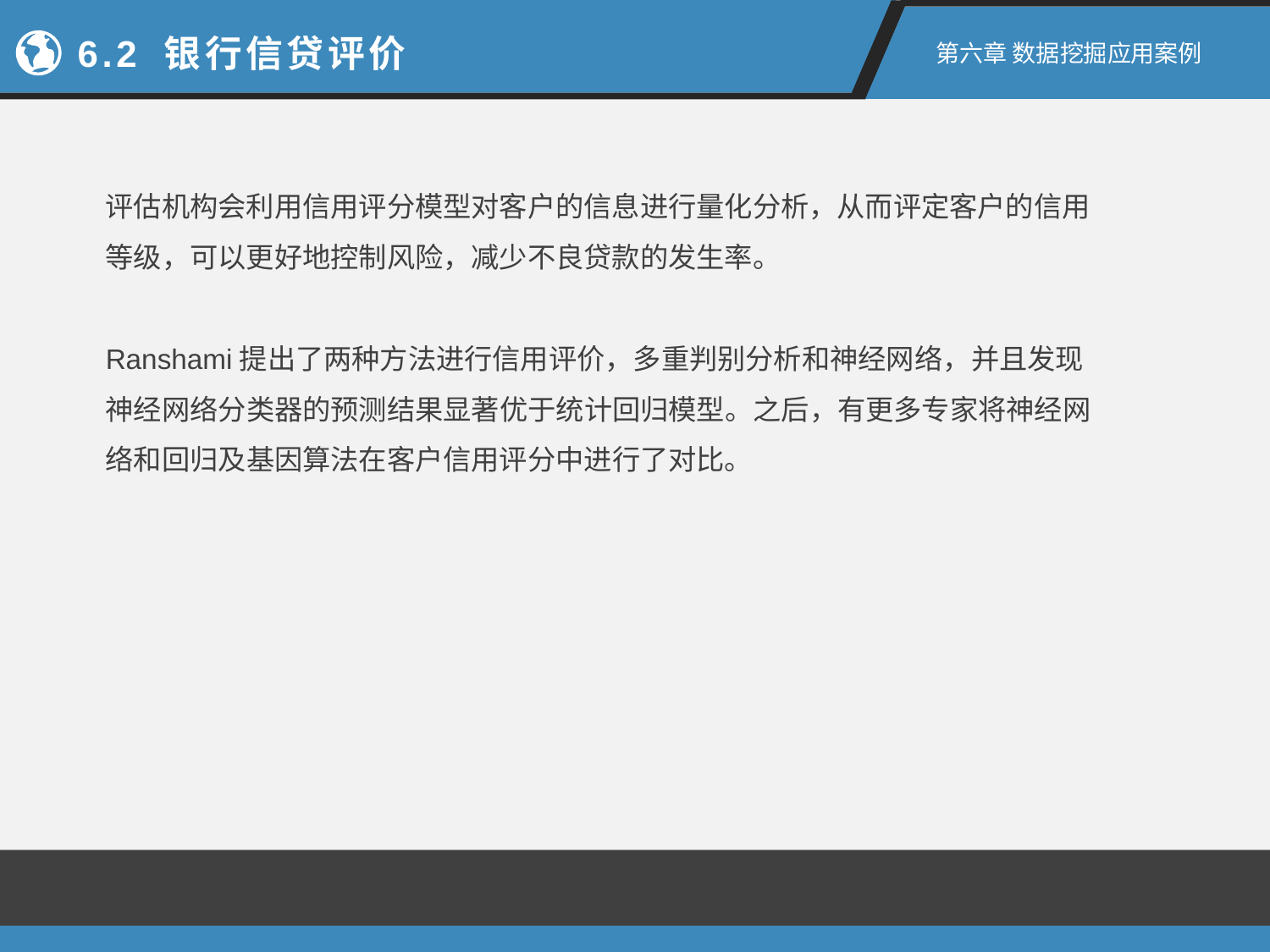

6.2 银行信贷评价

第六章 数据挖掘应用案例
评估机构会利用信用评分模型对客户的信息进行量化分析，从而评定客户的信用等级，可以更好地控制风险，减少不良贷款的发生率。

Ranshami提出了两种方法进行信用评价，多重判别分析和神经网络，并且发现神经网络分类器的预测结果显著优于统计回归模型。之后，有更多专家将神经网络和回归及基因算法在客户信用评分中进行了对比。